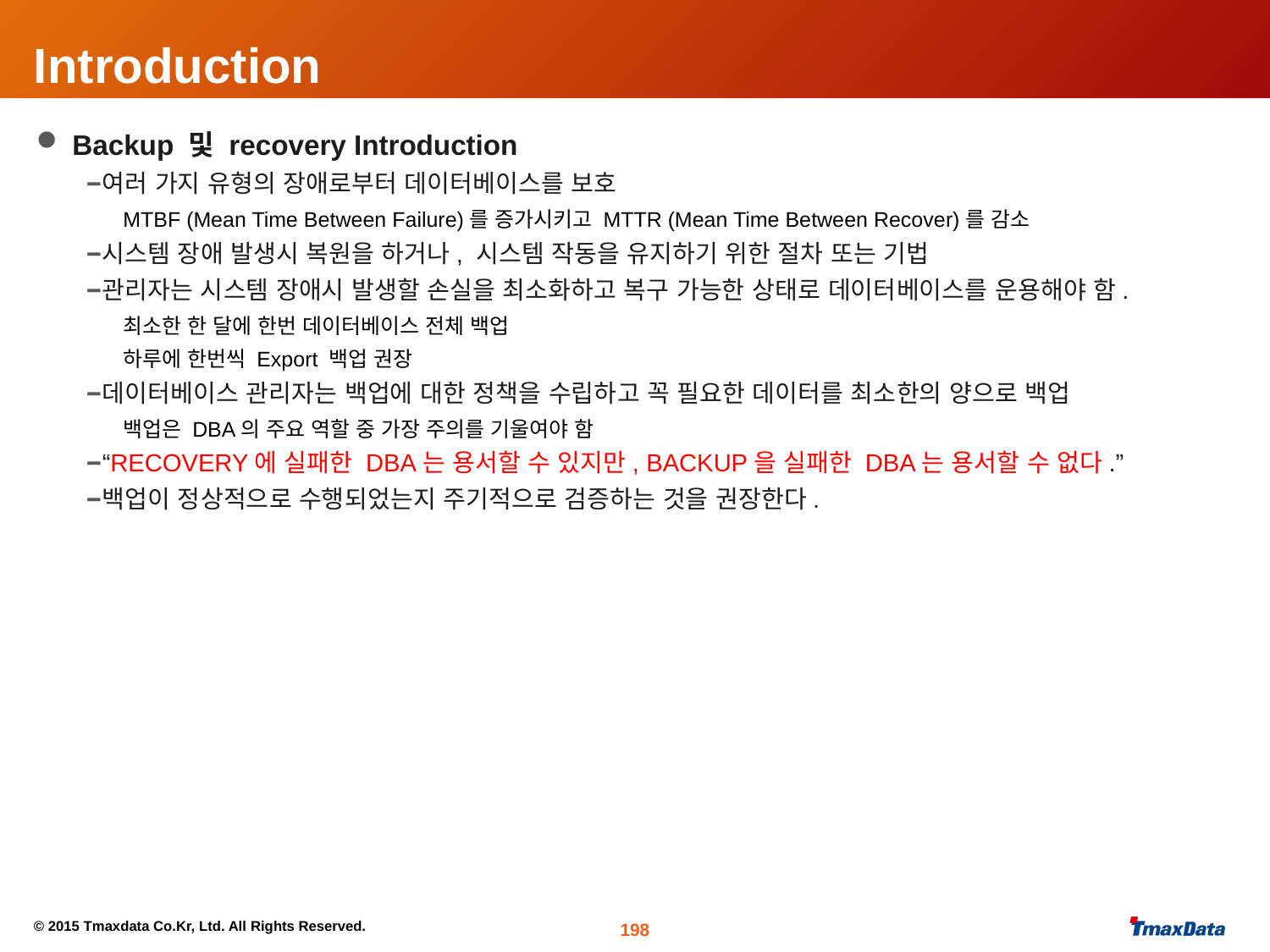

# Introduction
 Backup 및 recovery Introduction
여러 가지 유형의 장애로부터 데이터베이스를 보호
MTBF (Mean Time Between Failure)를 증가시키고 MTTR (Mean Time Between Recover)를 감소
시스템 장애 발생시 복원을 하거나, 시스템 작동을 유지하기 위한 절차 또는 기법
관리자는 시스템 장애시 발생할 손실을 최소화하고 복구 가능한 상태로 데이터베이스를 운용해야 함.
최소한 한 달에 한번 데이터베이스 전체 백업
하루에 한번씩 Export 백업 권장
데이터베이스 관리자는 백업에 대한 정책을 수립하고 꼭 필요한 데이터를 최소한의 양으로 백업
백업은 DBA의 주요 역할 중 가장 주의를 기울여야 함
“RECOVERY에 실패한 DBA는 용서할 수 있지만, BACKUP을 실패한 DBA는 용서할 수 없다.”
백업이 정상적으로 수행되었는지 주기적으로 검증하는 것을 권장한다.